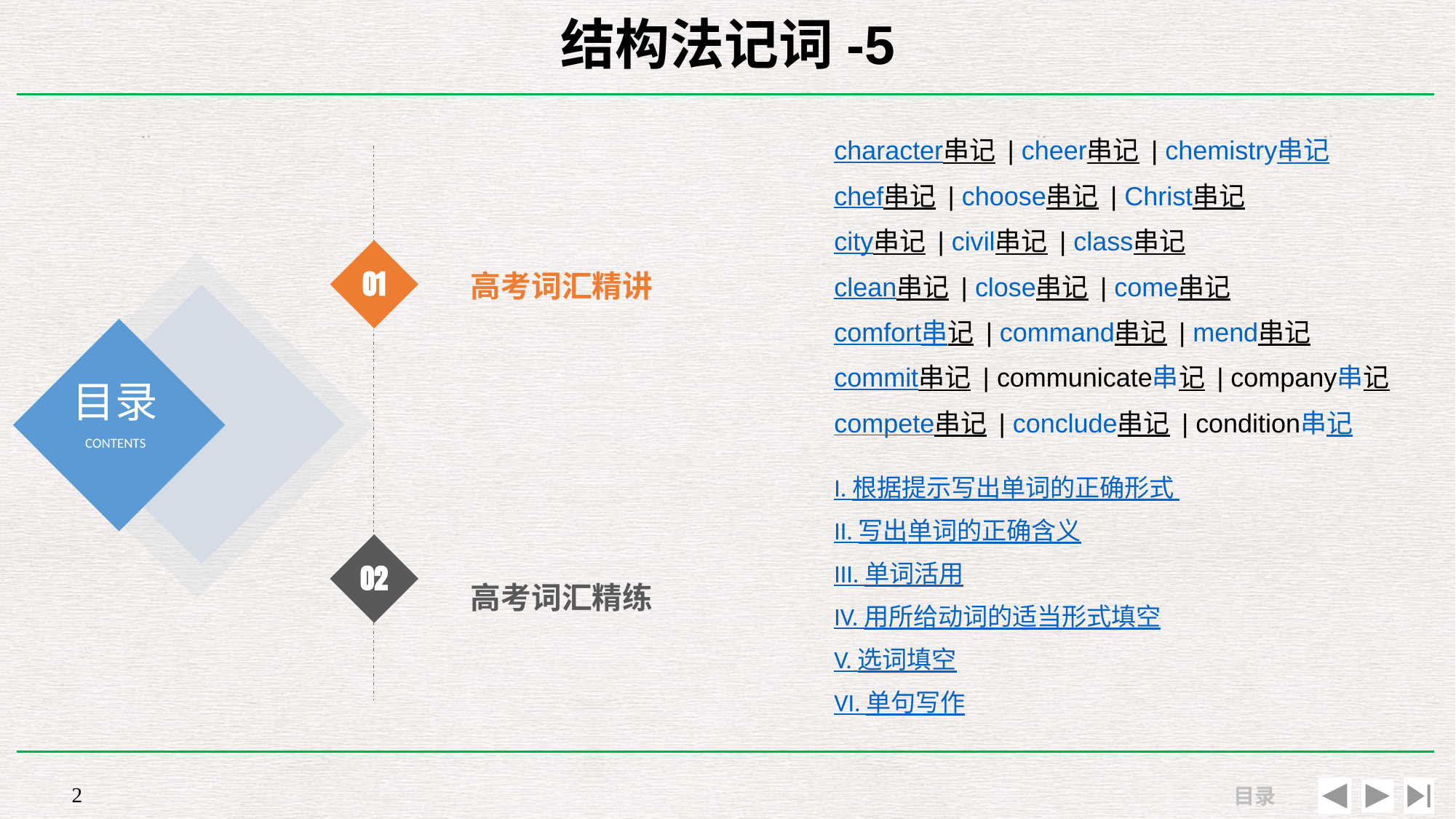

# 结构法记词-5
高考词汇精讲
character串记 | cheer串记 | chemistry串记
chef串记 | choose串记 | Christ串记
city串记 | civil串记 | class串记
clean串记 | close串记 | come串记
comfort串记 | command串记 | mend串记
commit串记 | communicate串记 | company串记
compete串记 | conclude串记 | condition串记
01

I. 根据提示写出单词的正确形式
II. 写出单词的正确含义
III. 单词活用
IV. 用所给动词的适当形式填空
V. 选词填空
VI. 单句写作
高考词汇精练
02